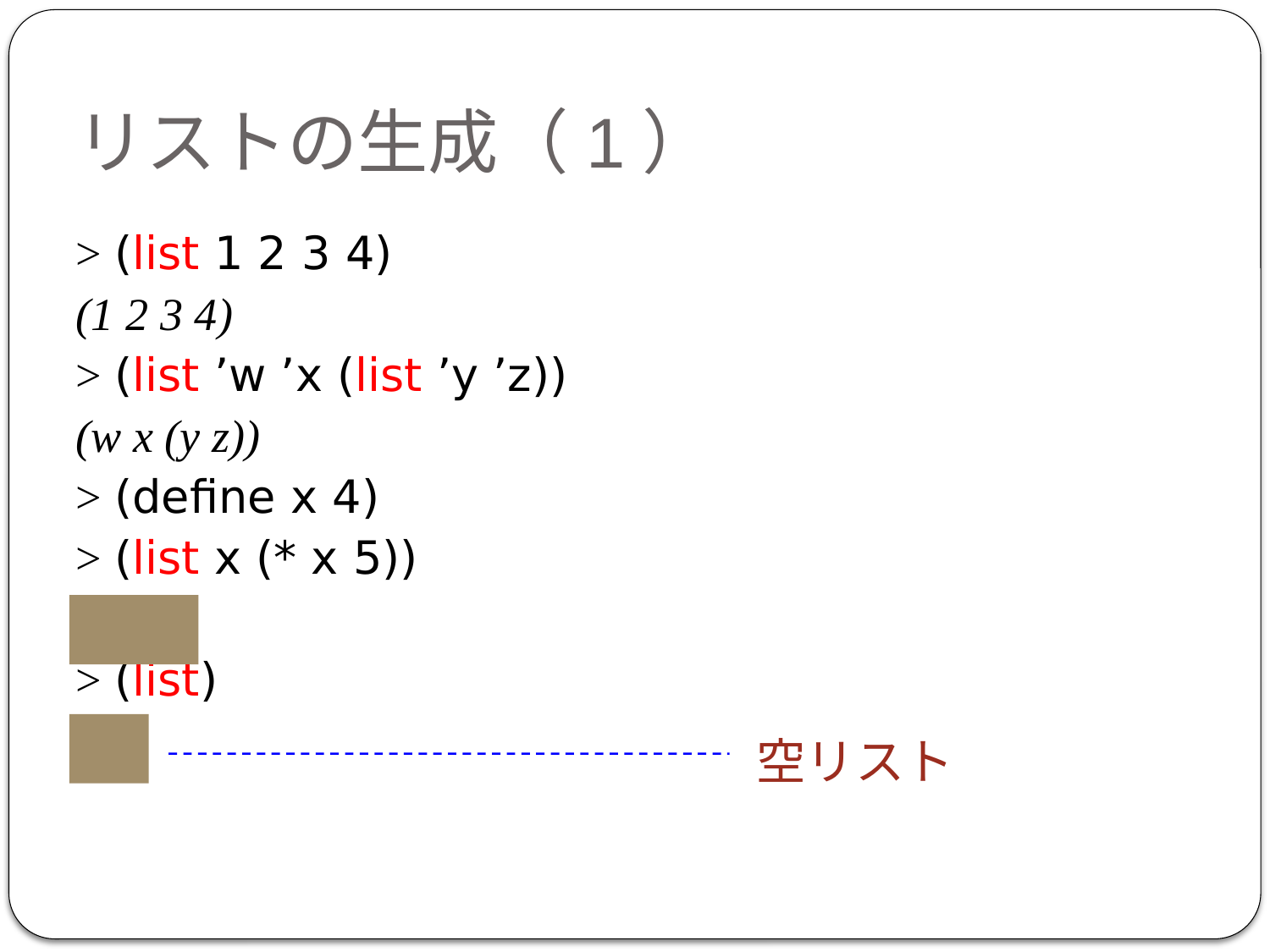

リストの生成（1）
> (list 1 2 3 4)
(1 2 3 4)
> (list ’w ’x (list ’y ’z))
(w x (y z))
> (define x 4)
> (list x (* x 5))
(4 20)
> (list)
()

空リスト